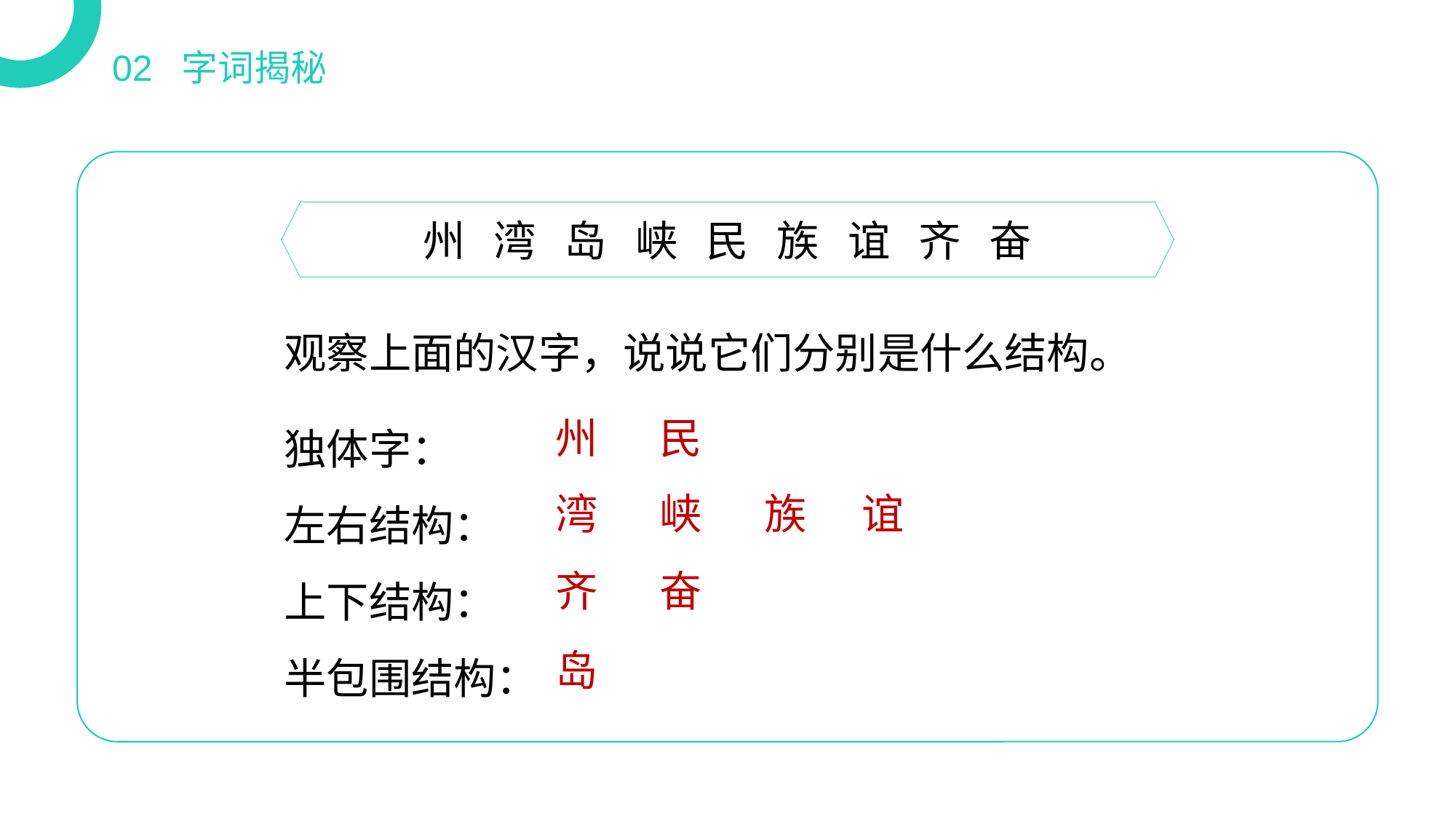

02  字词揭秘
州   湾   岛   峡   民   族   谊   齐   奋
观察上面的汉字，说说它们分别是什么结构。
独体字：
左右结构：
上下结构：
半包围结构：
州
民
湾
峡
族
谊
齐
奋
岛